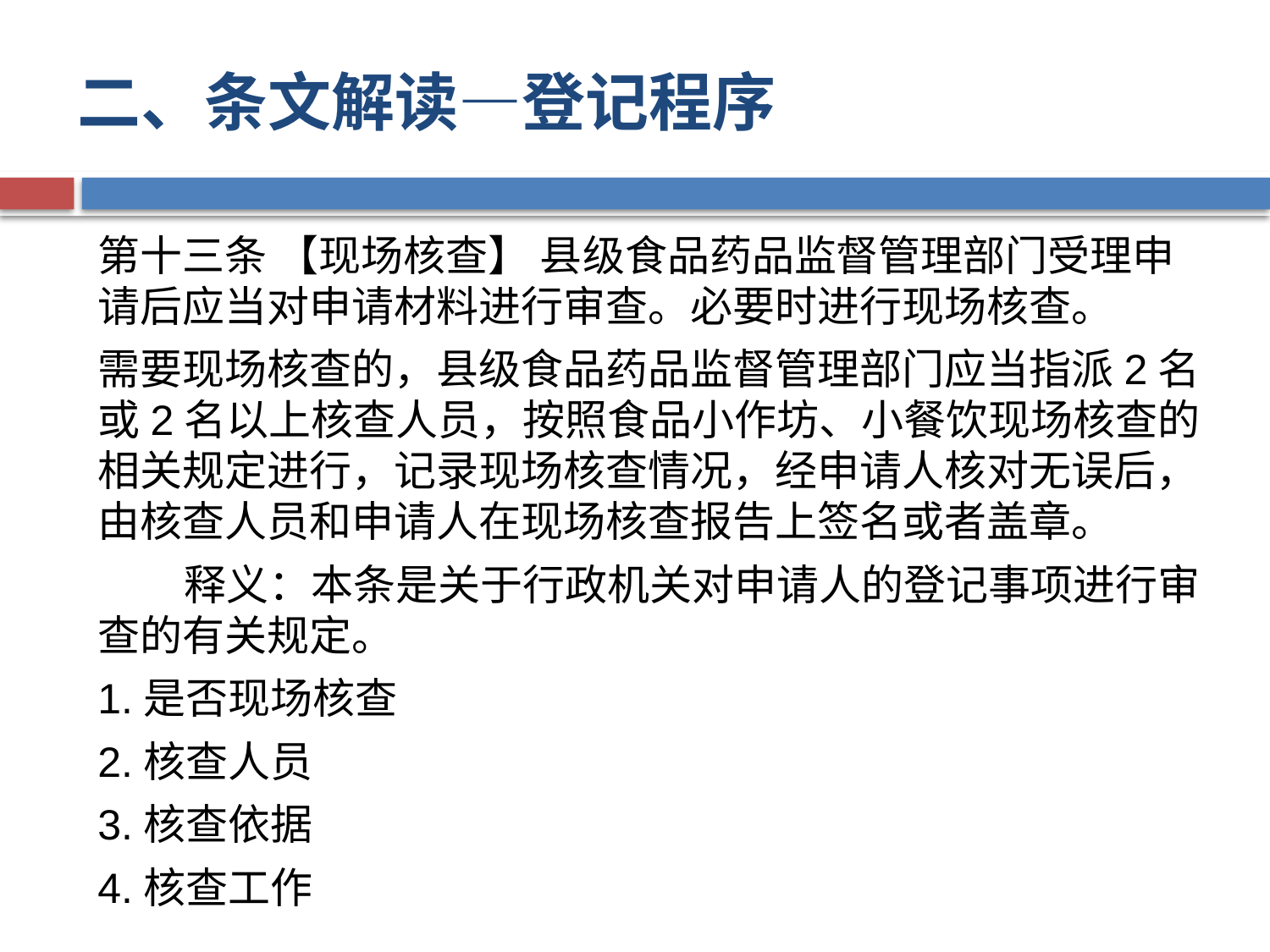

# 二、条文解读—登记程序
第十三条 【现场核查】 县级食品药品监督管理部门受理申请后应当对申请材料进行审查。必要时进行现场核查。
需要现场核查的，县级食品药品监督管理部门应当指派2名或2名以上核查人员，按照食品小作坊、小餐饮现场核查的相关规定进行，记录现场核查情况，经申请人核对无误后，由核查人员和申请人在现场核查报告上签名或者盖章。
        释义：本条是关于行政机关对申请人的登记事项进行审查的有关规定。
1.是否现场核查
2.核查人员
3.核查依据
4.核查工作